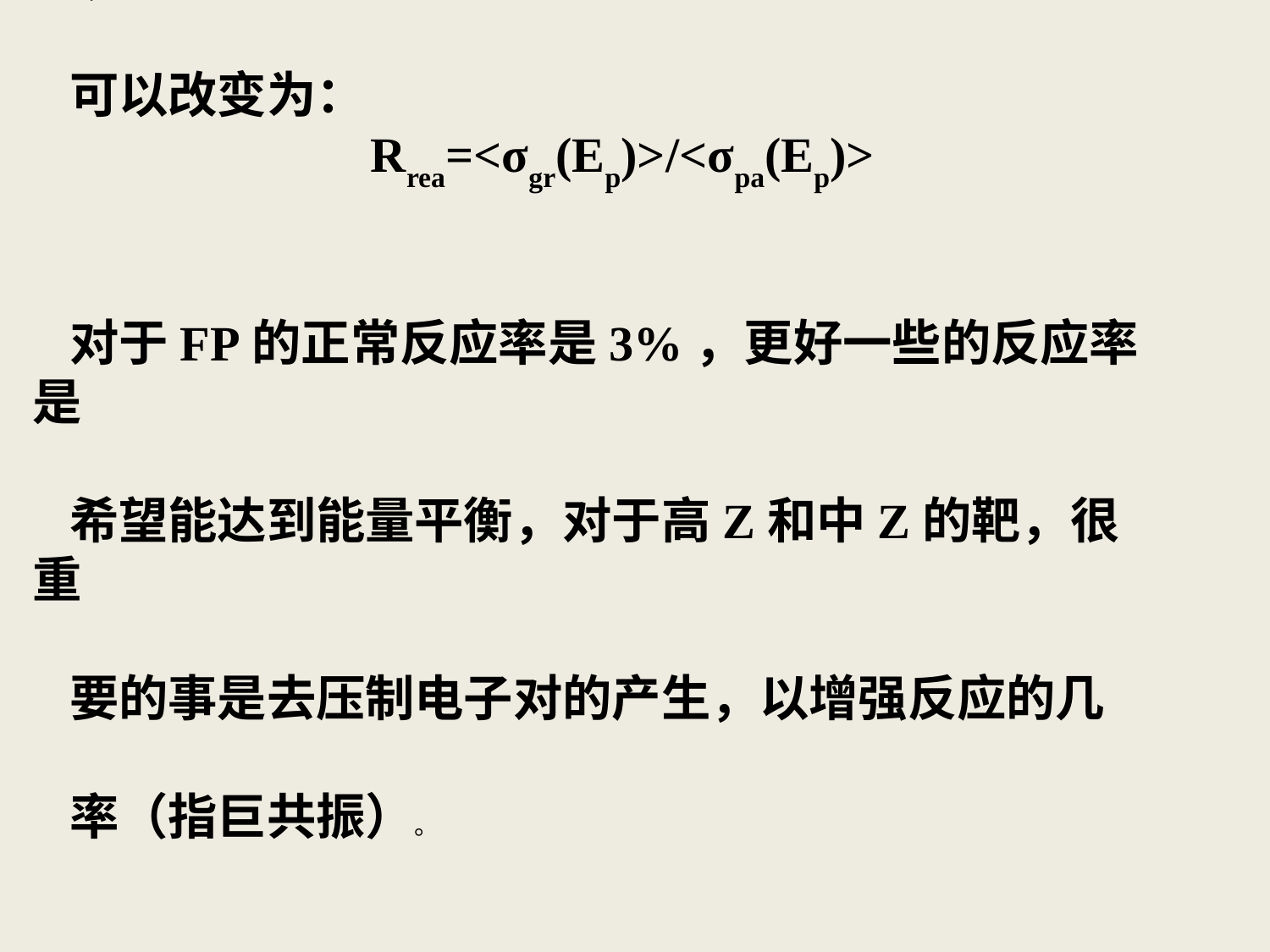

对于高z物质，如FP或TRU物质中的高z的物质，

可以改变为：
                      Rrea=<σgr(Ep)>/<σpa(Ep)>

对于FP的正常反应率是3%，更好一些的反应率是

希望能达到能量平衡，对于高Z和中Z的靶，很重

要的事是去压制电子对的产生，以增强反应的几
率（指巨共振）。